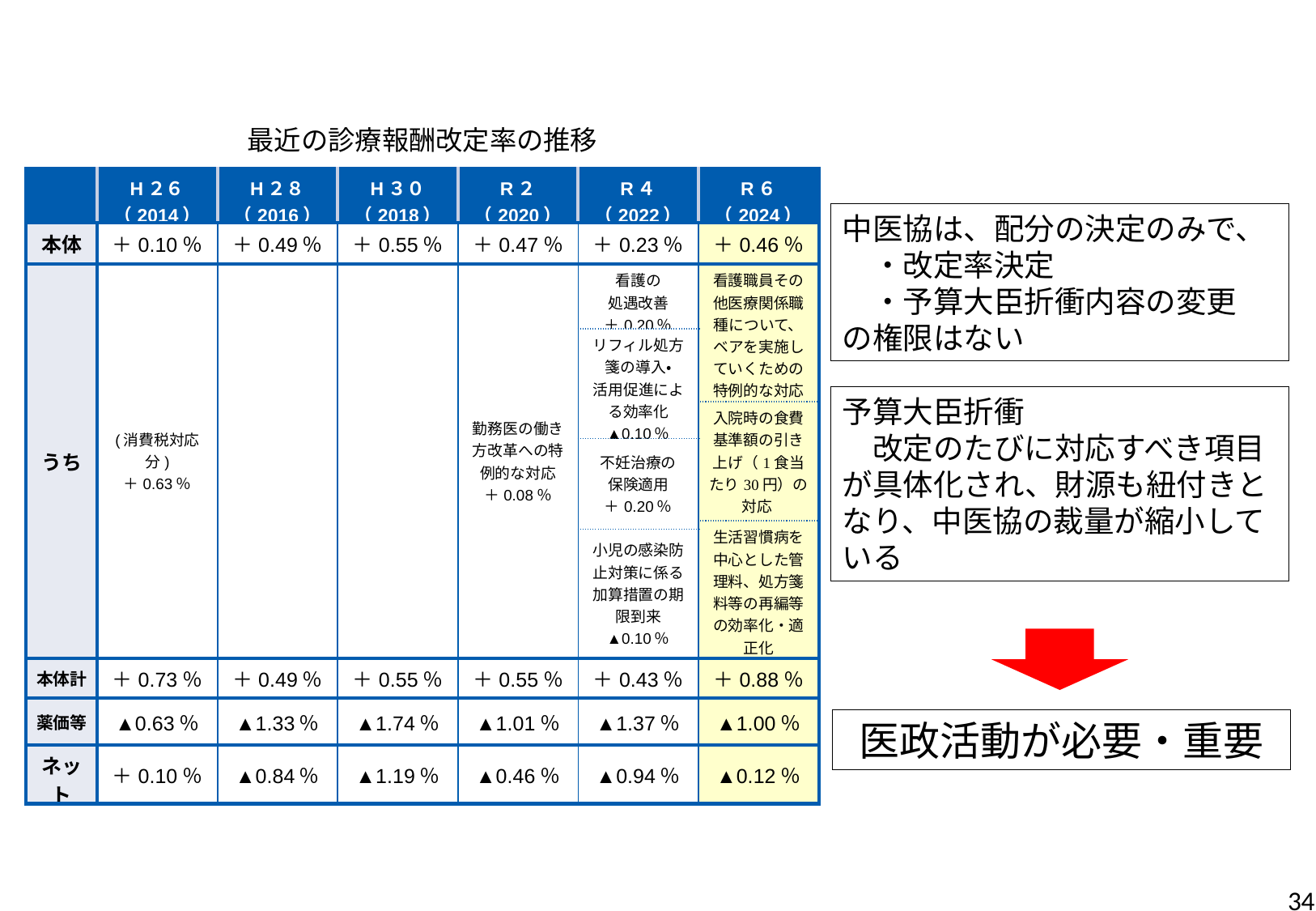

最近の診療報酬改定率の推移
|  | H２６（2014） | H２８（2016） | H３０（2018） | R２（2020） | R４（2022） | R６（2024） |
| --- | --- | --- | --- | --- | --- | --- |
| 本体 | ＋0.10％ | ＋0.49％ | ＋0.55％ | ＋0.47％ | ＋0.23％ | ＋0.46％ |
| うち | (消費税対応分) ＋0.63％ |  |  | 勤務医の働き方改革への特例的な対応 ＋0.08％ | 看護の 処遇改善 ＋0.20％ | 看護職員その他医療関係職種について、ベアを実施していくための特例的な対応 ＋0.61％ |
|  |  |  |  |  | リフィル処方箋の導入・ 活用促進による効率化 ▲0.10％ |  |
|  |  |  |  |  |  | 入院時の食費基準額の引き上げ（1食当たり30円）の対応 ＋0.06％ |
|  |  |  |  |  | 不妊治療の 保険適用 ＋0.20％ |  |
|  |  |  |  |  |  | 生活習慣病を中心とした管理料、処方箋料等の再編等の効率化・適正化 ▲0.25％ |
|  |  |  |  |  | 小児の感染防止対策に係る加算措置の期限到来 ▲0.10％ |  |
| 本体計 | ＋0.73％ | ＋0.49％ | ＋0.55％ | ＋0.55％ | ＋0.43％ | ＋0.88％ |
| 薬価等 | ▲0.63％ | ▲1.33％ | ▲1.74％ | ▲1.01％ | ▲1.37％ | ▲1.00％ |
| ネット | ＋0.10％ | ▲0.84％ | ▲1.19％ | ▲0.46％ | ▲0.94％ | ▲0.12％ |
中医協は、配分の決定のみで、
　・改定率決定
　・予算大臣折衝内容の変更
の権限はない
予算大臣折衝
　改定のたびに対応すべき項目が具体化され、財源も紐付きとなり、中医協の裁量が縮小している

医政活動が必要・重要
34